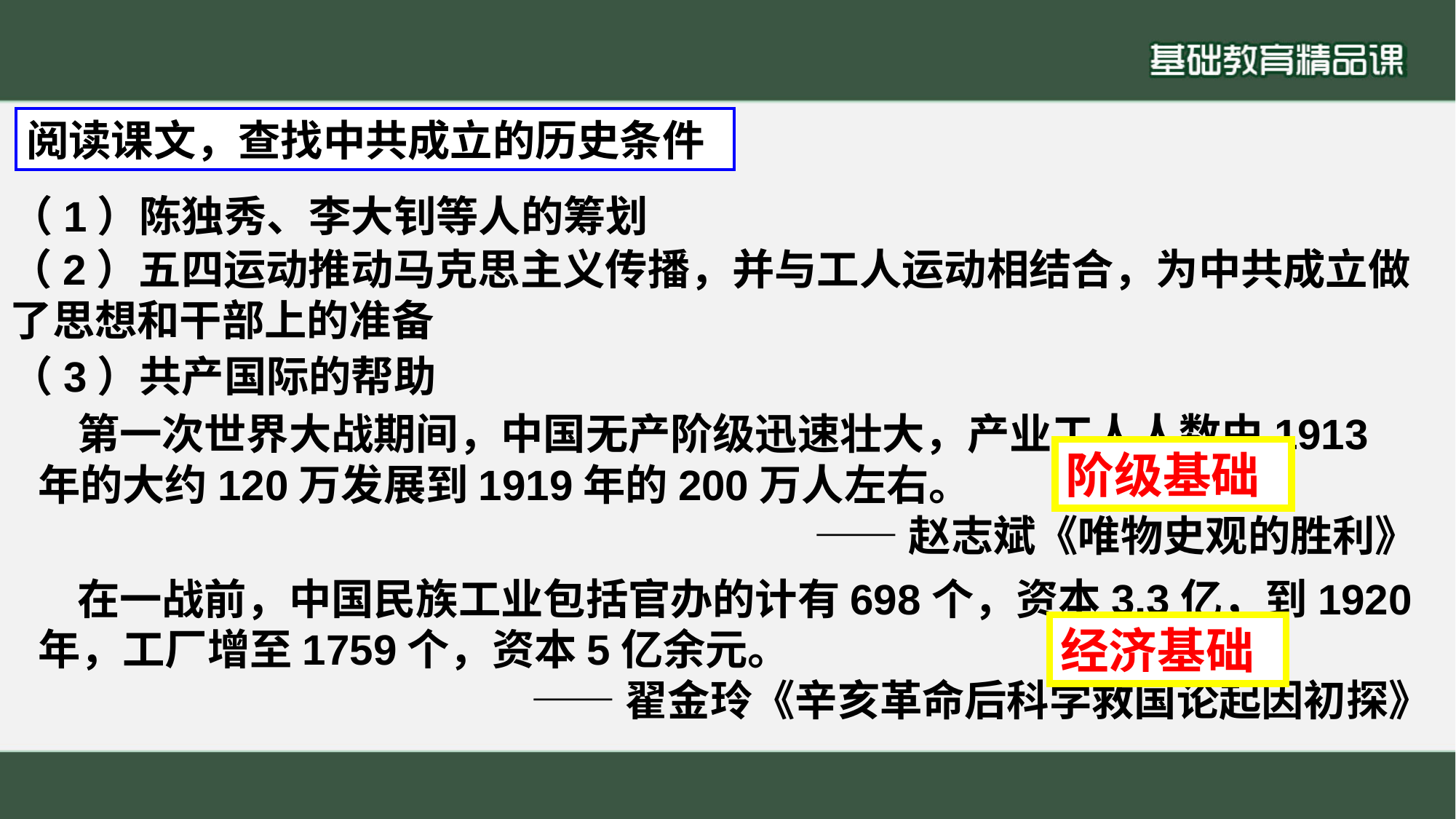

阅读课文，查找中共成立的历史条件
（1）陈独秀、李大钊等人的筹划
（2）五四运动推动马克思主义传播，并与工人运动相结合，为中共成立做了思想和干部上的准备

（3）共产国际的帮助
   第一次世界大战期间，中国无产阶级迅速壮大，产业工人人数由1913年的大约120万发展到1919年的200万人左右。
——赵志斌《唯物史观的胜利》
阶级基础
   在一战前，中国民族工业包括官办的计有698个，资本3.3亿，到1920年，工厂增至1759个，资本5亿余元。
 ——翟金玲《辛亥革命后科学救国论起因初探》
经济基础